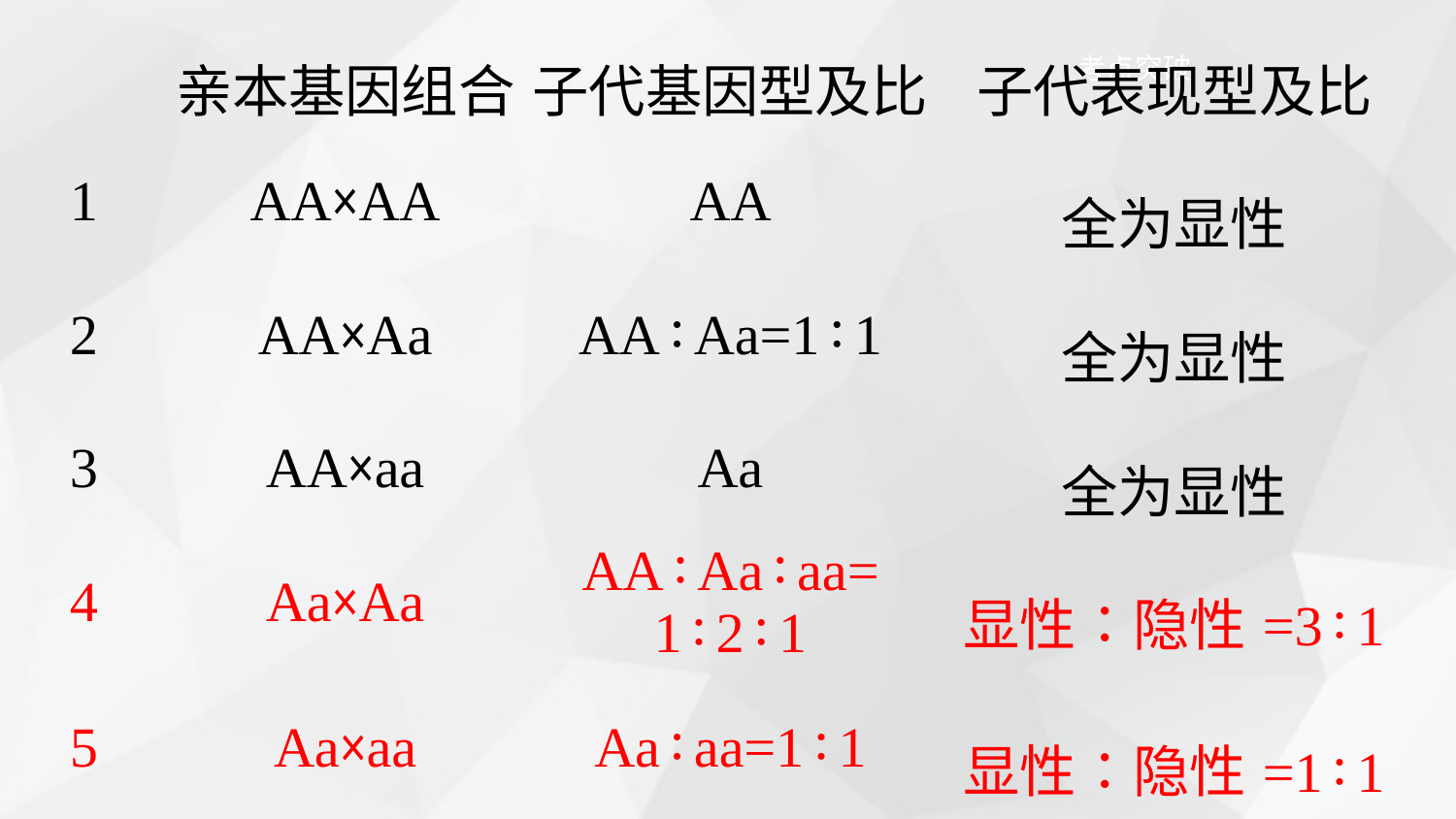

|  | 亲本基因组合 | 子代基因型及比 | 子代表现型及比 |
| --- | --- | --- | --- |
| 1 | AA×AA | AA | 全为显性 |
| 2 | AA×Aa | AA∶Aa=1∶1 | 全为显性 |
| 3 | AA×aa | Aa | 全为显性 |
| 4 | Aa×Aa | AA∶Aa∶aa= 1∶2∶1 | 显性∶隐性=3∶1 |
| 5 | Aa×aa | Aa∶aa=1∶1 | 显性∶隐性=1∶1 |
| 6 | aa×aa | aa | 全为隐性 |